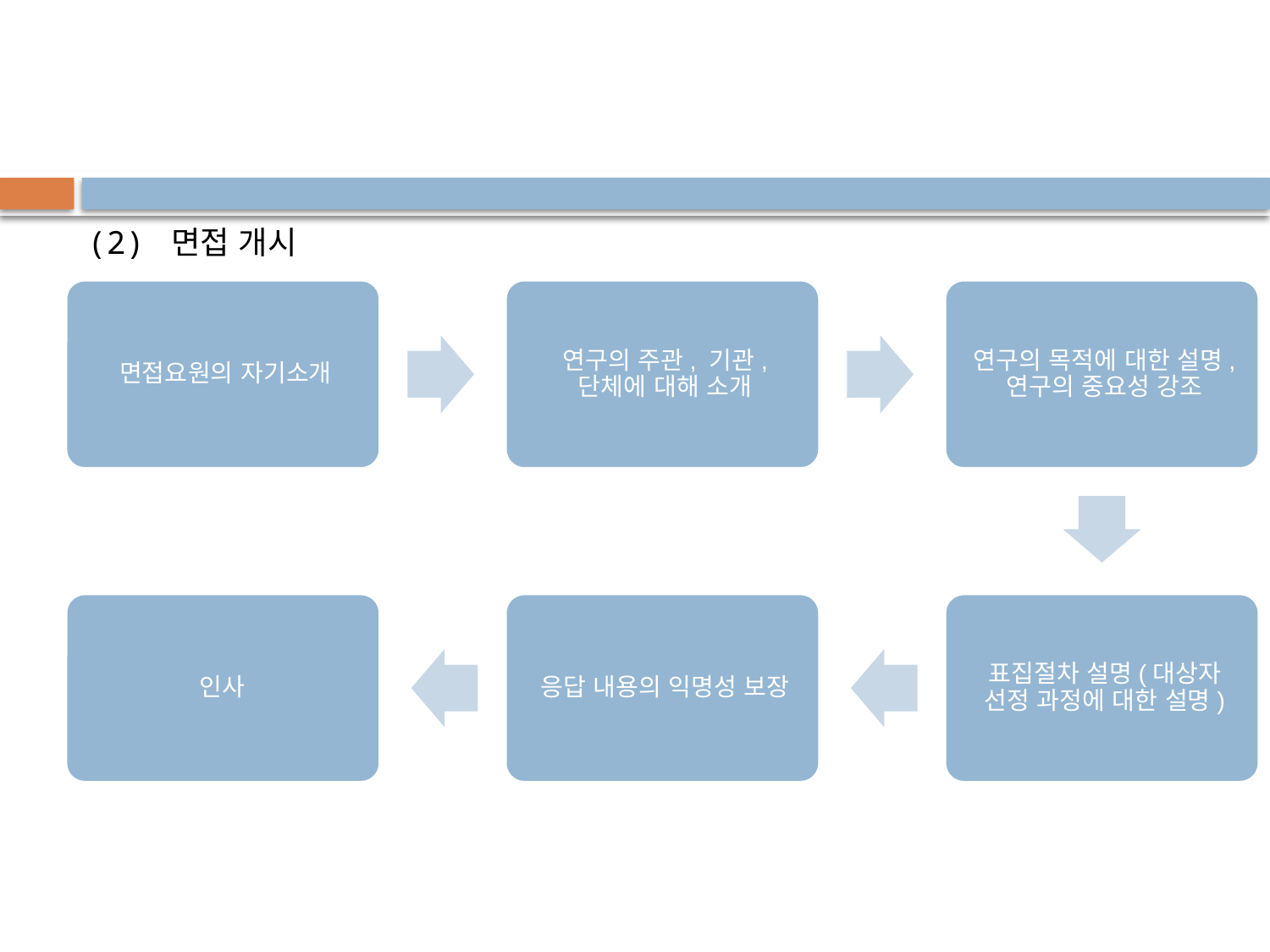

면접요원의 자기소개

연구의 주관, 기관, 단체에 대해 소개

연구의 목적에 대한 설명, 연구의 중요성 강조

표집절차 설명(대상자 선정 과정에 대한 설명)

응답 내용의 익명성 보장

인사
(2) 면접 개시